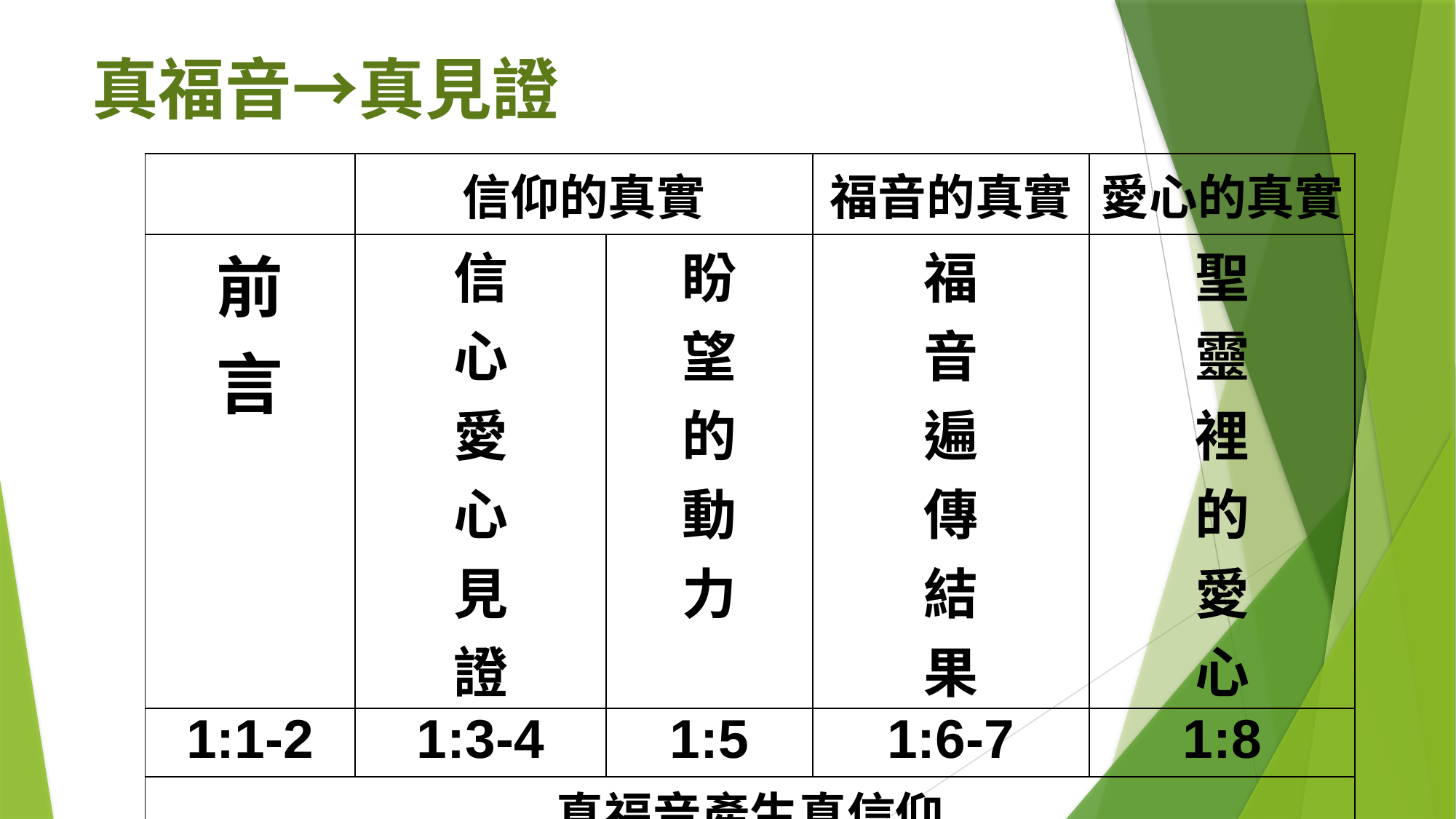

# 真福音→真見證
|  | 信仰的真實 |  | 福音的真實 | 愛心的真實 |
| --- | --- | --- | --- | --- |
| 前 言 | 信 心 愛 心 見 證 | 盼 望 的 動 力 | 福 音 遍 傳 結 果 | 聖 靈 裡 的 愛 心 |
| 1:1-2 | 1:3-4 | 1:5 | 1:6-7 | 1:8 |
| 真福音產生真信仰 |  |  |  |  |